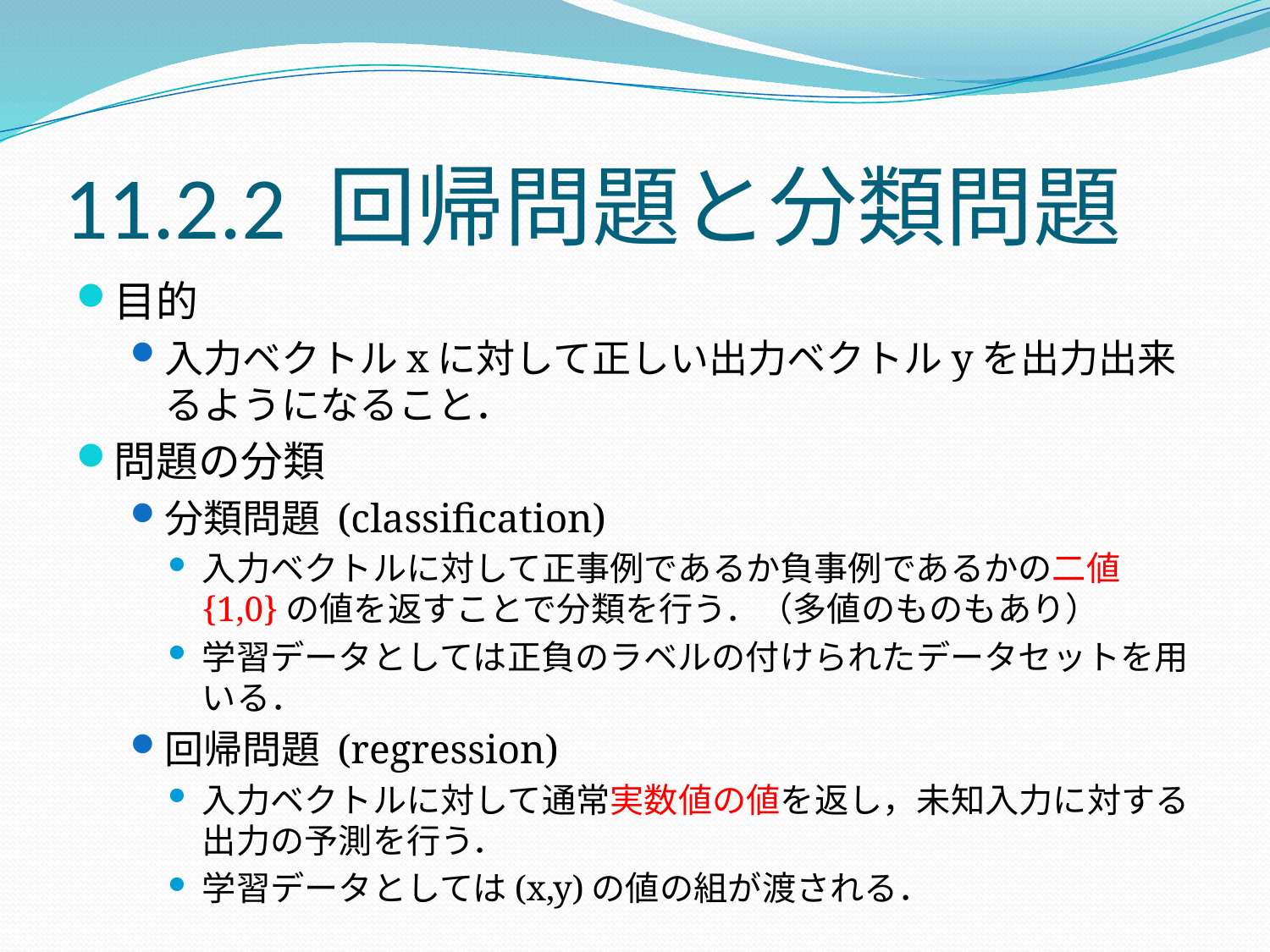

# 11.2.2 回帰問題と分類問題
目的
入力ベクトルxに対して正しい出力ベクトルyを出力出来るようになること．
問題の分類
分類問題 (classification)
入力ベクトルに対して正事例であるか負事例であるかの二値{1,0}の値を返すことで分類を行う．（多値のものもあり）
学習データとしては正負のラベルの付けられたデータセットを用いる．
回帰問題 (regression)
入力ベクトルに対して通常実数値の値を返し，未知入力に対する出力の予測を行う．
学習データとしては(x,y)の値の組が渡される．